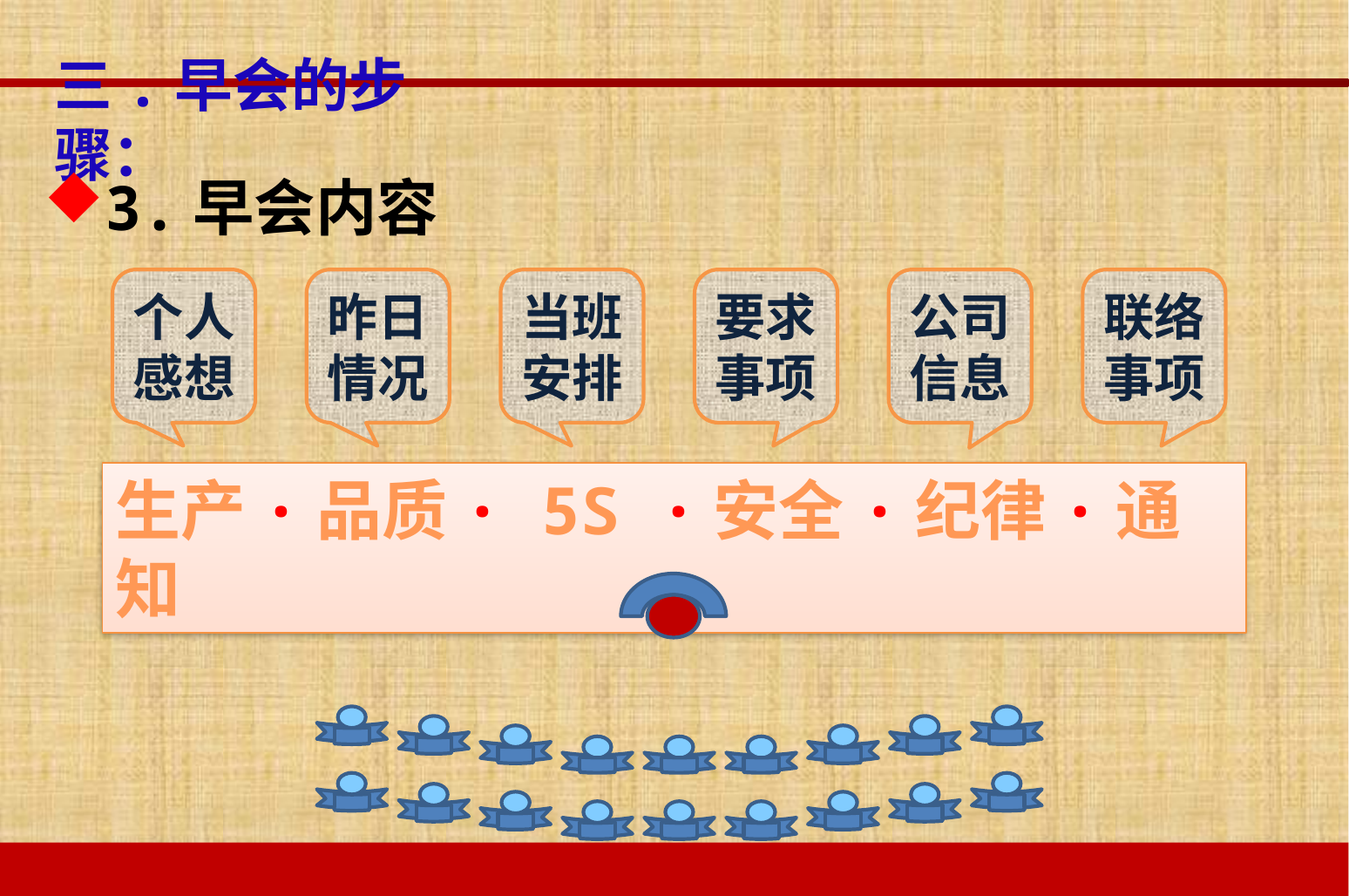

# 三.早会的步骤：
3.早会内容
个人
感想
昨日情况
当班安排
要求事项
公司信息
联络事项
生产·品质· 5S ·安全·纪律·通知